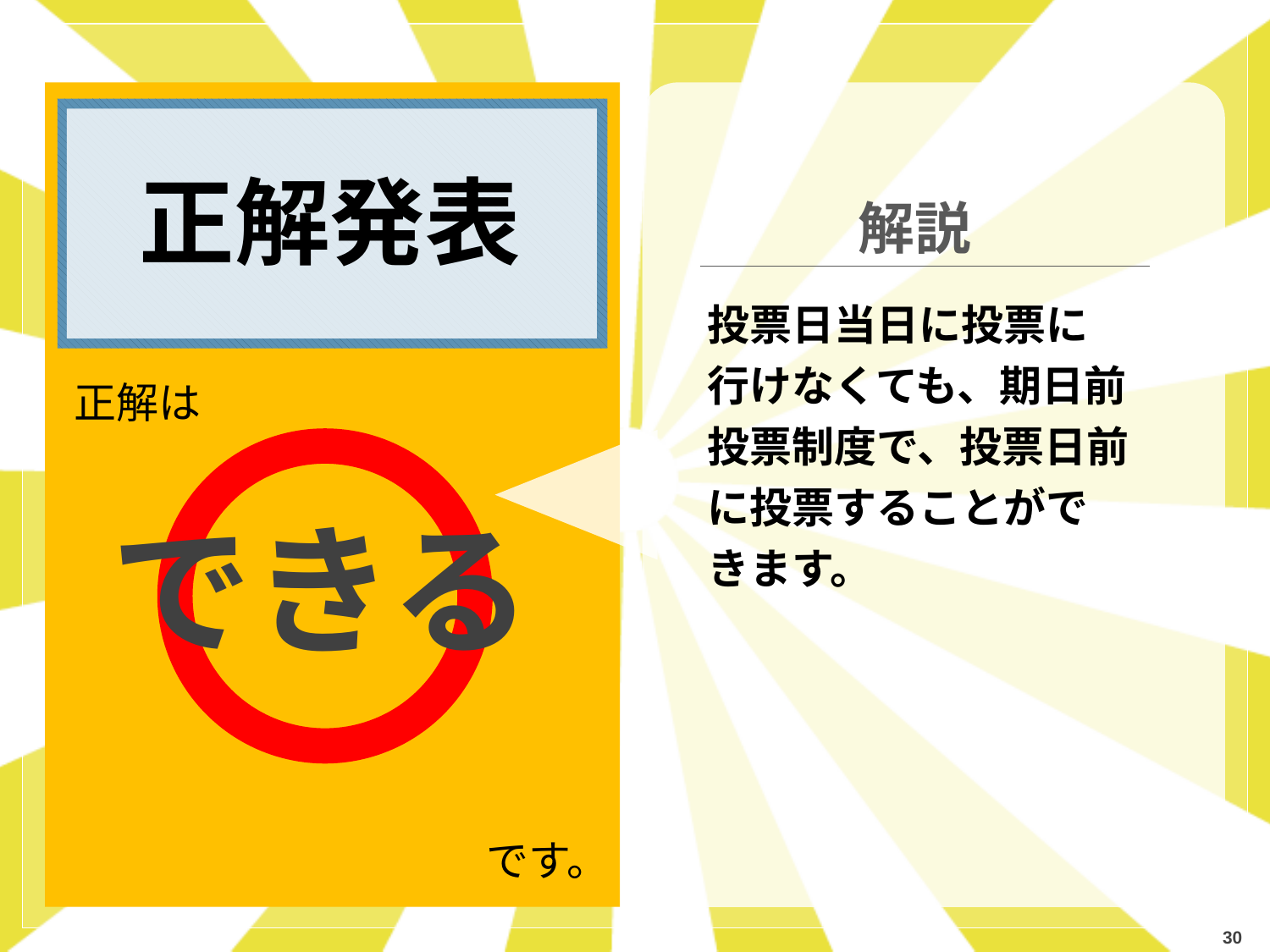

正解発表
解説
投票日当日に投票に行けなくても、期日前投票制度で、投票日前に投票することができます。
正解は

できる
です。
30